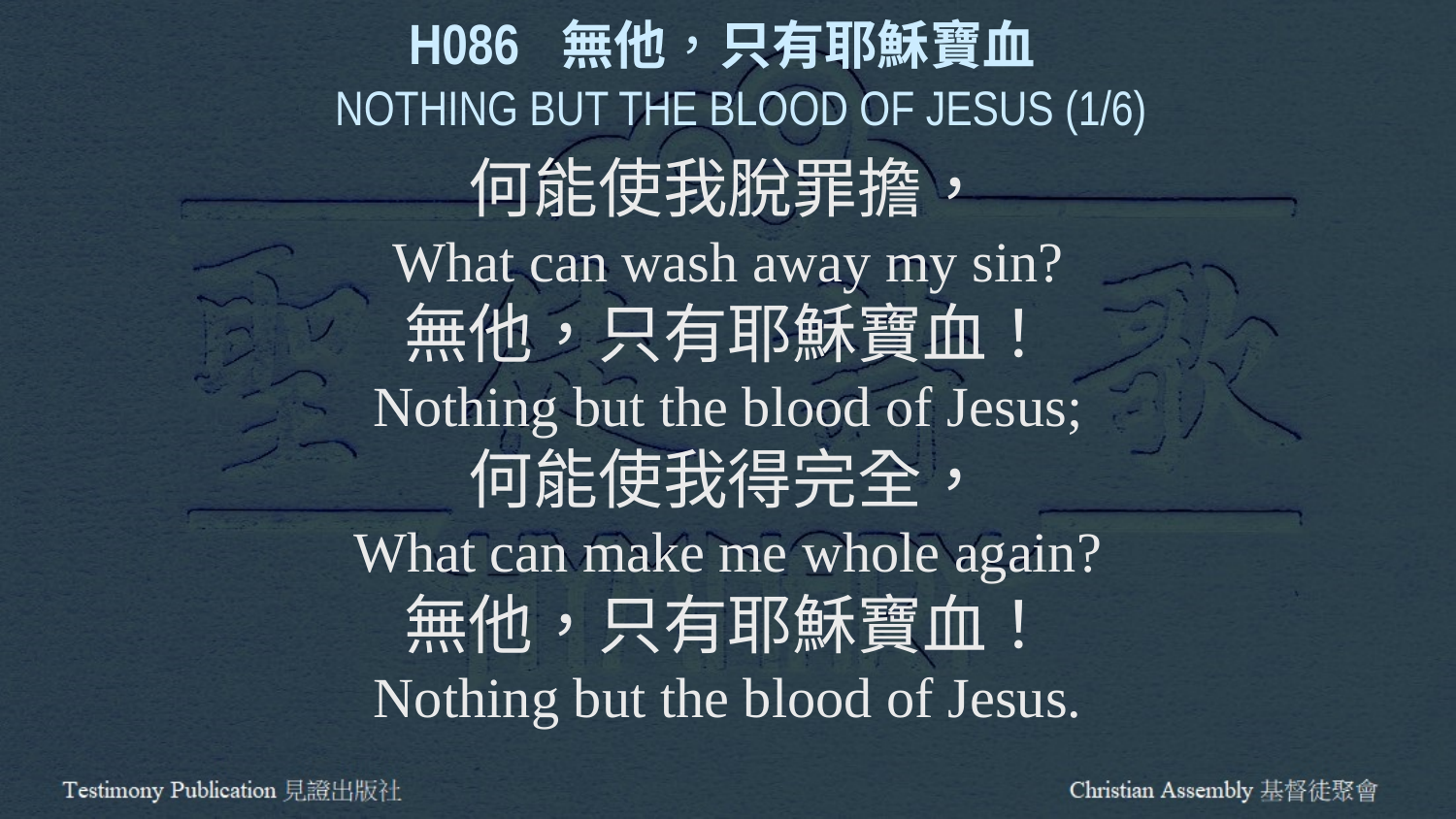

H086  無他，只有耶穌寶血
 NOTHING BUT THE BLOOD OF JESUS (1/6)
何能使我脫罪擔，
What can wash away my sin?
無他，只有耶穌寶血！
Nothing but the blood of Jesus;
何能使我得完全，
What can make me whole again?
無他，只有耶穌寶血！
Nothing but the blood of Jesus.